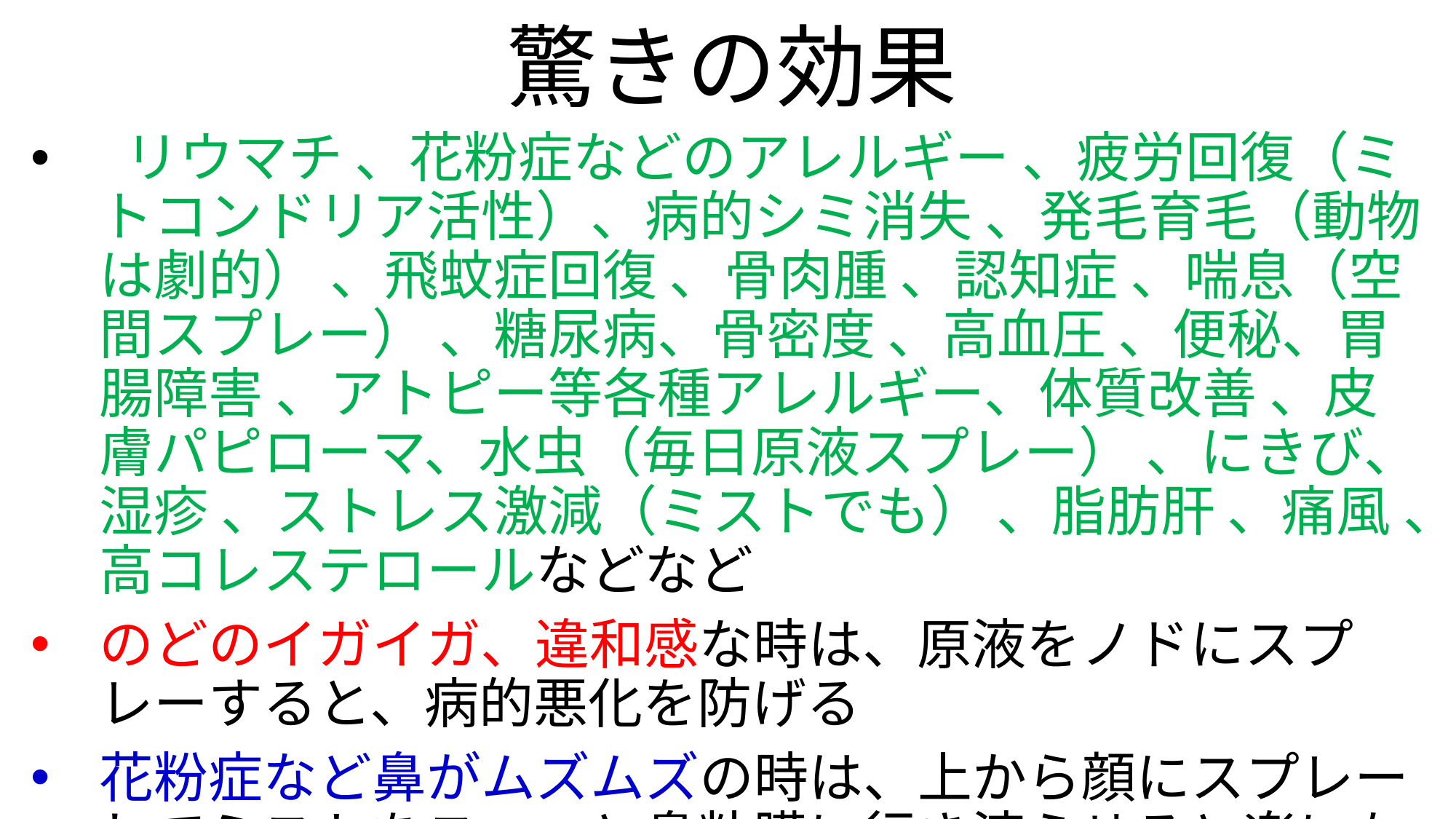

# 驚きの効果
 リウマチ 、花粉症などのアレルギー 、疲労回復（ミトコンドリア活性）、病的シミ消失 、発毛育毛（動物は劇的） 、飛蚊症回復 、骨肉腫 、認知症 、喘息（空間スプレー） 、糖尿病、骨密度 、高血圧 、便秘、胃腸障害 、アトピー等各種アレルギー、体質改善 、皮膚パピローマ、水虫（毎日原液スプレー） 、にきび、湿疹 、ストレス激減（ミストでも） 、脂肪肝 、痛風 、高コレステロールなどなど
のどのイガイガ、違和感な時は、原液をノドにスプレーすると、病的悪化を防げる
花粉症など鼻がムズムズの時は、上から顔にスプレーしてミストをス～っと鼻粘膜に行き渡らせると楽になる